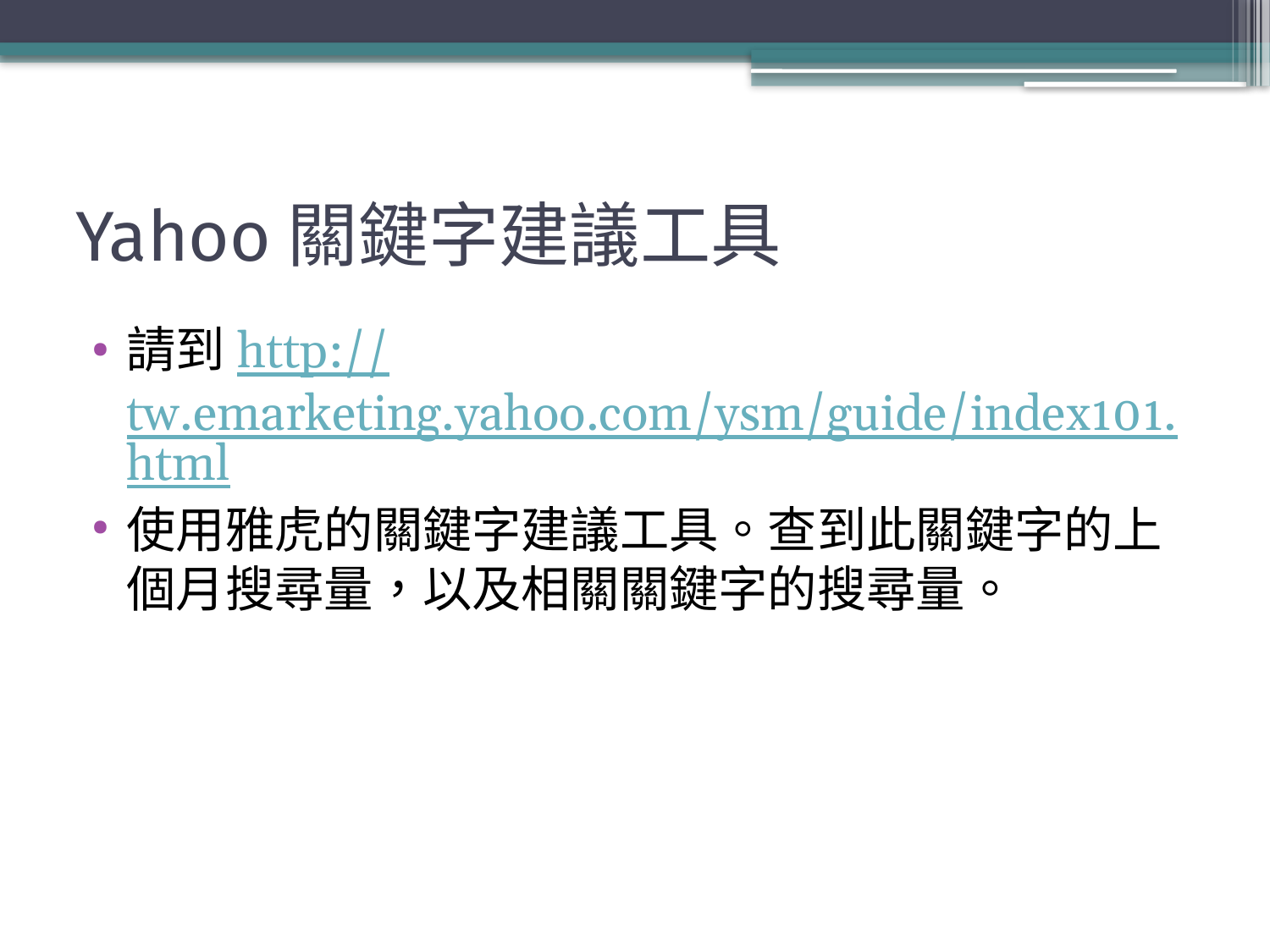

# Yahoo關鍵字建議工具
請到http://tw.emarketing.yahoo.com/ysm/guide/index101.html
使用雅虎的關鍵字建議工具。查到此關鍵字的上個月搜尋量，以及相關關鍵字的搜尋量。